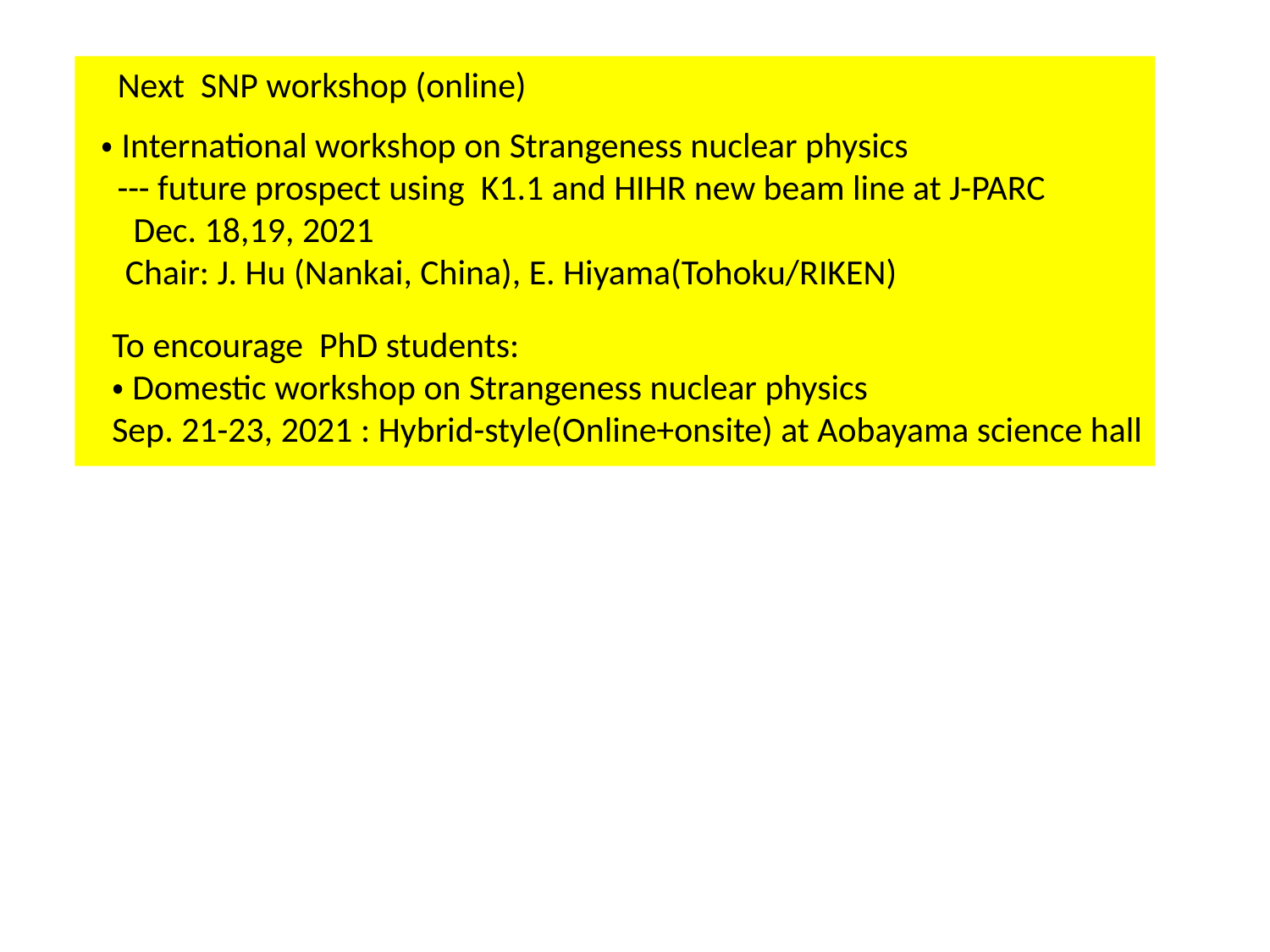

Next  SNP workshop (online)
・International workshop on Strangeness nuclear physics
  --- future prospect using  K1.1 and HIHR new beam line at J-PARC
    Dec. 18,19, 2021
   Chair: J. Hu (Nankai, China), E. Hiyama(Tohoku/RIKEN)
To encourage  PhD students:
・Domestic workshop on Strangeness nuclear physics
Sep. 21-23, 2021 : Hybrid-style(Online+onsite) at Aobayama science hall